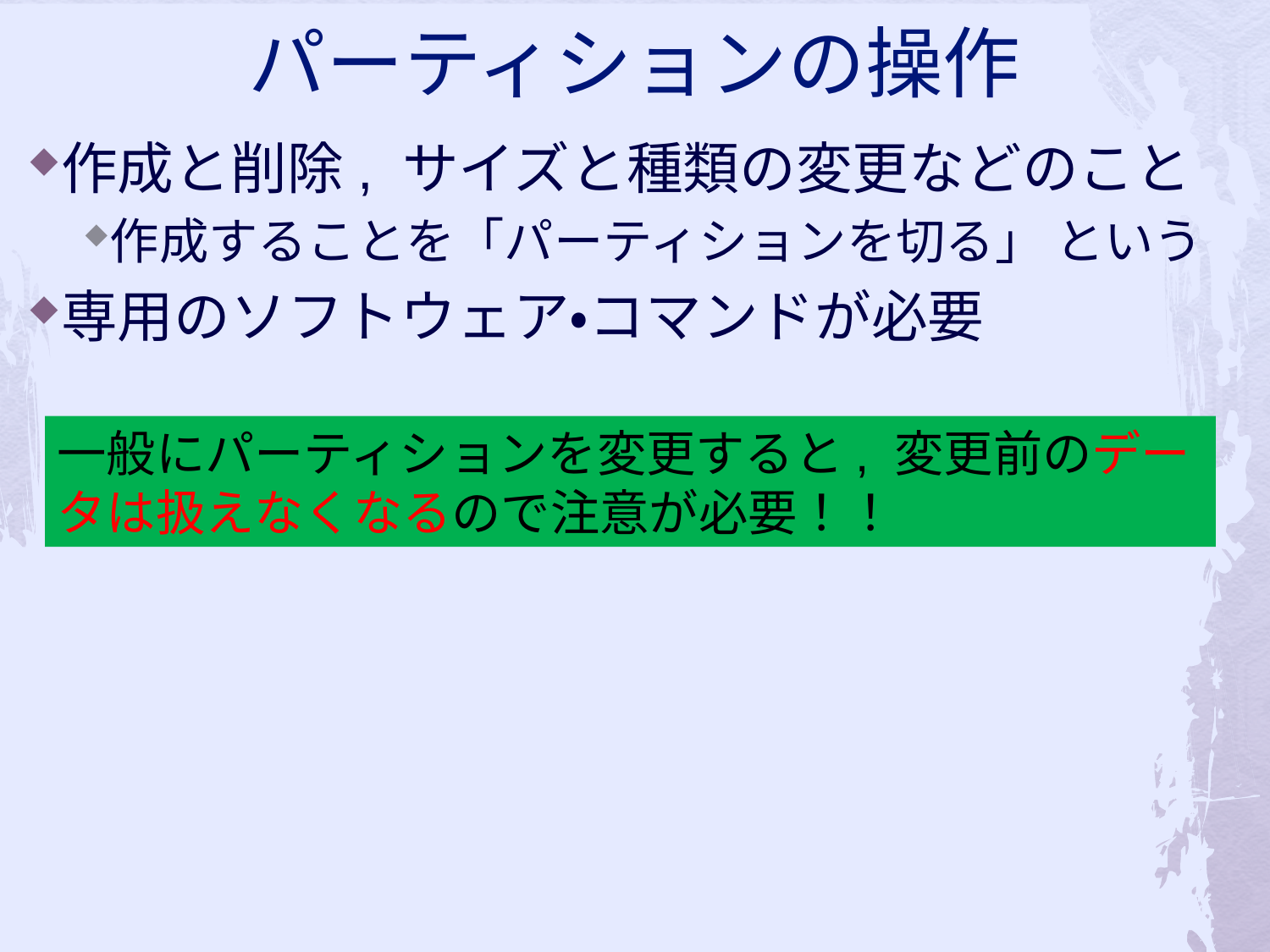

# パーティションの操作
作成と削除, サイズと種類の変更などのこと
作成することを「パーティションを切る」 という
専用のソフトウェア・コマンドが必要

一般にパーティションを変更すると, 変更前のデータは扱えなくなるので注意が必要！！